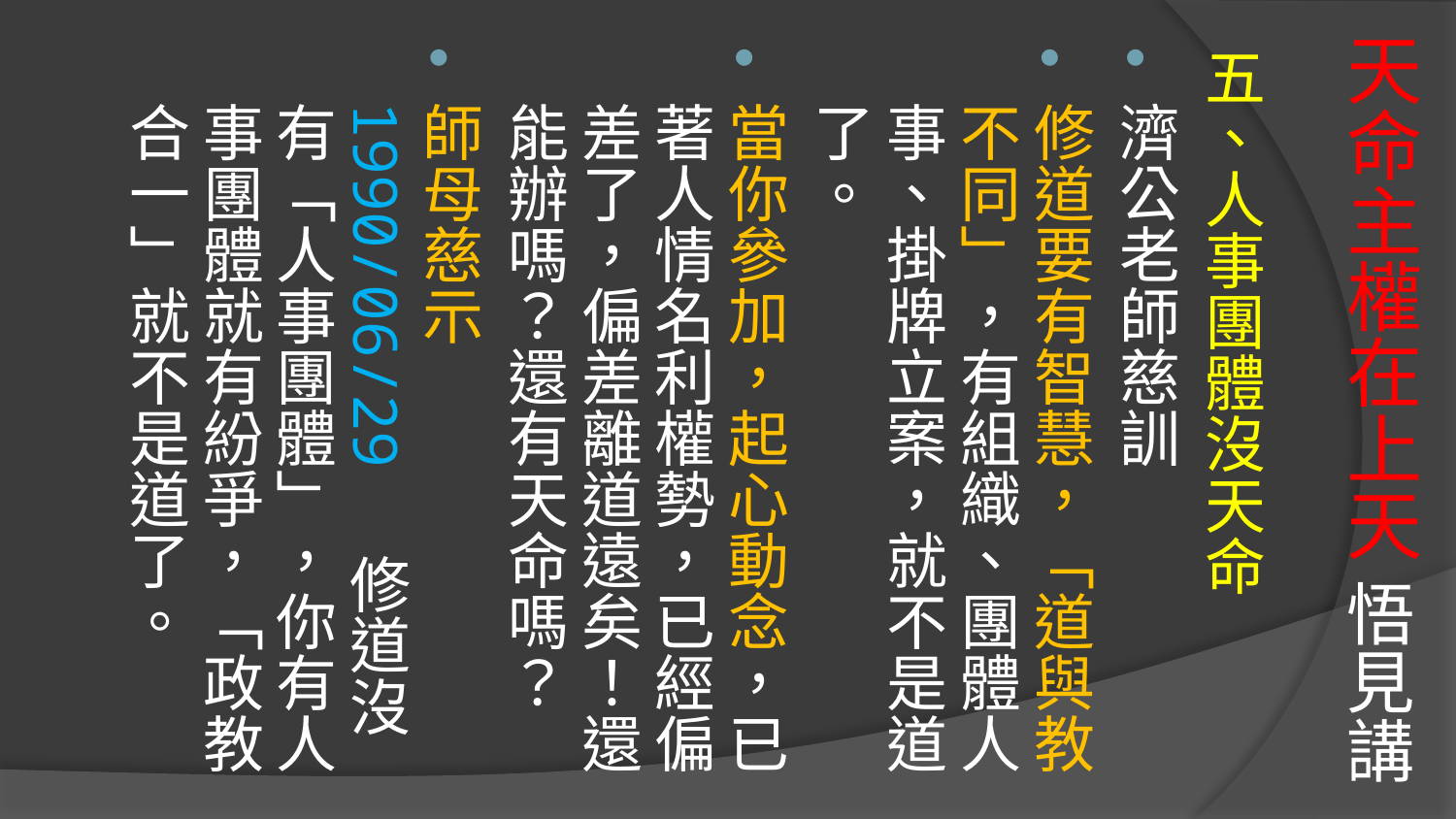

# 天命主權在上天 悟見講
五、人事團體沒天命
濟公老師慈訓
修道要有智慧，「道與教不同」，有組織、團體人事、掛牌立案，就不是道了。
當你參加，起心動念，已著人情名利權勢，已經偏差了，偏差離道遠矣！還能辦嗎？還有天命嗎？
師母慈示1990/06/29  修道沒有「人事團體」，你有人事團體就有紛爭，「政教合一」就不是道了。